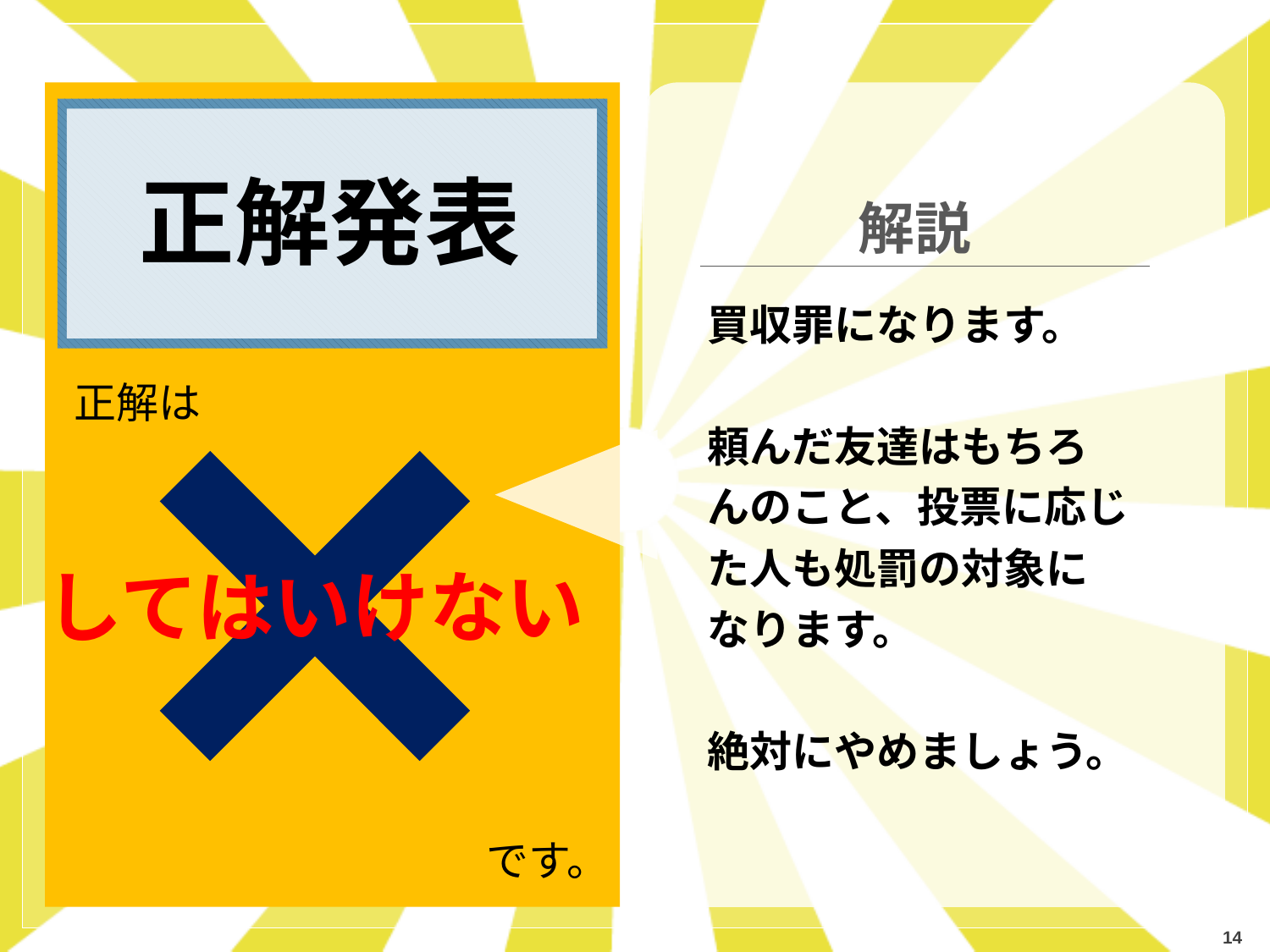

正解発表
解説
買収罪になります。

頼んだ友達はもちろんのこと、投票に応じた人も処罰の対象になります。

絶対にやめましょう。

正解は
してはいけない
です。
14